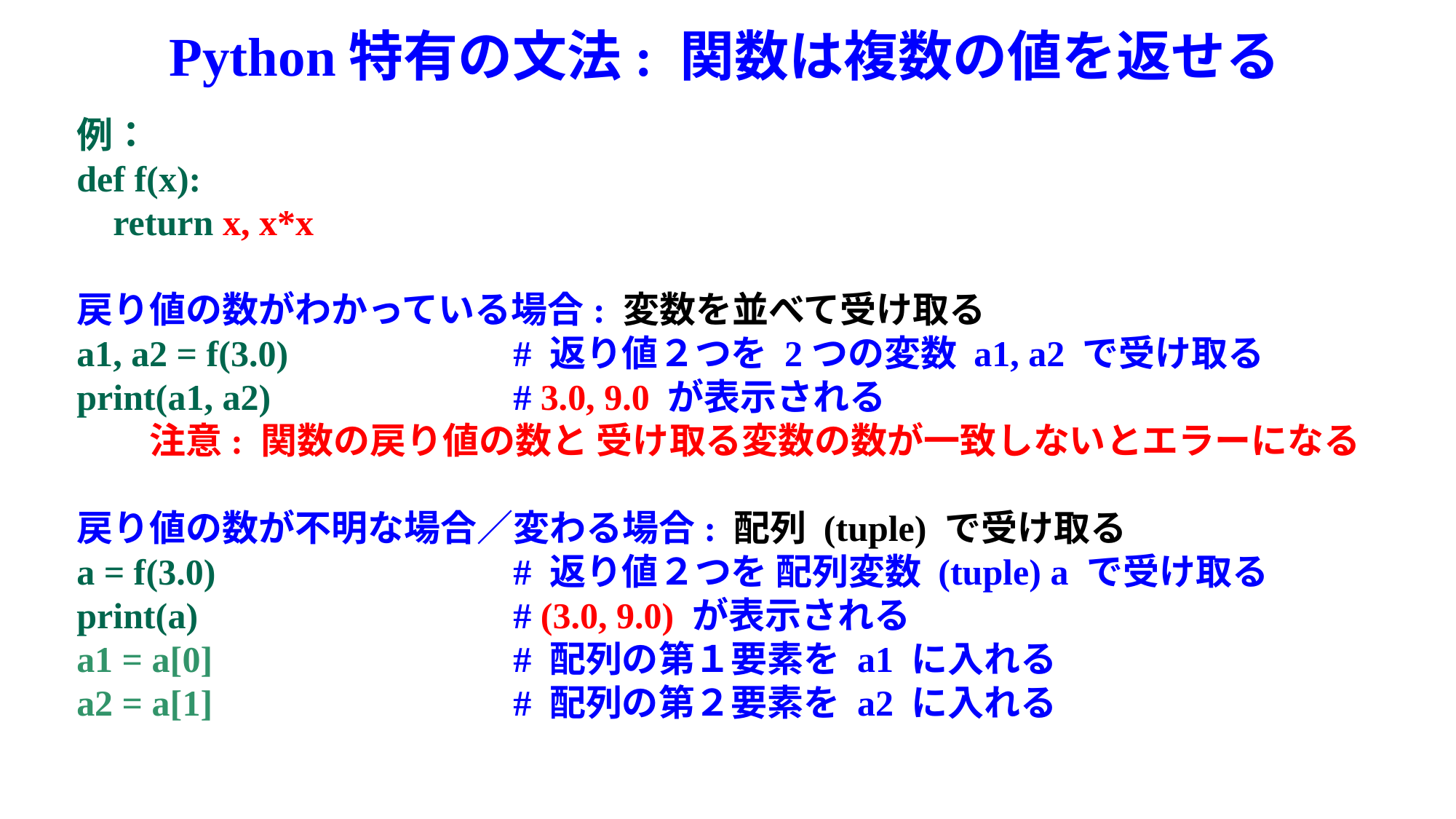

# Python特有の文法: 関数は複数の値を返せる
例：
def f(x):
    return x, x*x

戻り値の数がわかっている場合: 変数を並べて受け取る
a1, a2 = f(3.0) 		# 返り値２つを 2つの変数 a1, a2 で受け取る
print(a1, a2)			# 3.0, 9.0 が表示される
　　注意: 関数の戻り値の数と 受け取る変数の数が一致しないとエラーになる

戻り値の数が不明な場合／変わる場合: 配列 (tuple) で受け取る
a = f(3.0) 			# 返り値２つを 配列変数 (tuple) a で受け取る
print(a)			# (3.0, 9.0) が表示される
a1 = a[0]			# 配列の第１要素を a1 に入れる
a2 = a[1] 			# 配列の第２要素を a2 に入れる